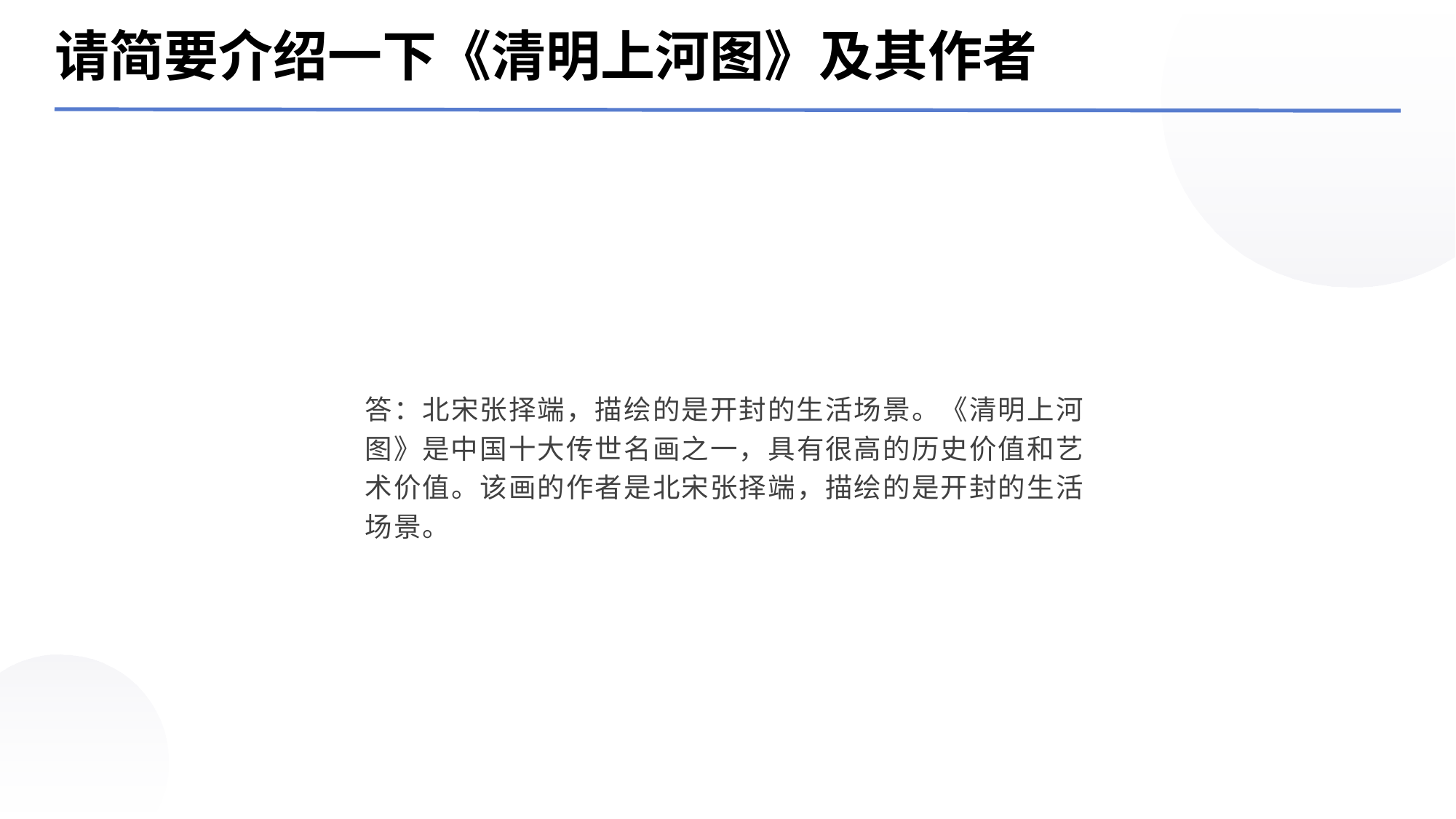

请简要介绍一下《清明上河图》及其作者
答：北宋张择端，描绘的是开封的生活场景。《清明上河图》是中国十大传世名画之一，具有很高的历史价值和艺术价值。该画的作者是北宋张择端，描绘的是开封的生活场景。